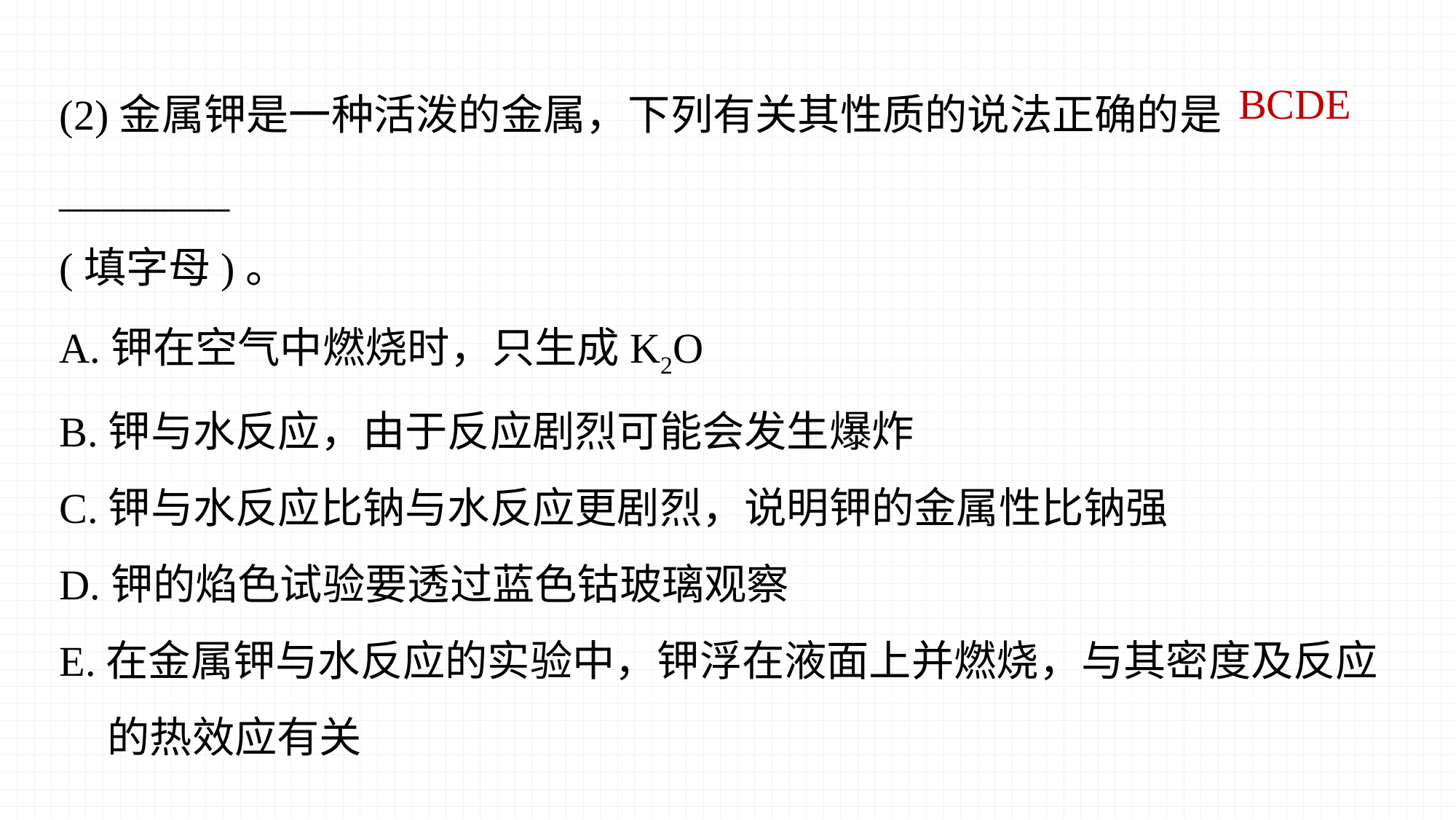

(2)金属钾是一种活泼的金属，下列有关其性质的说法正确的是________
(填字母)。
A.钾在空气中燃烧时，只生成K2O
B.钾与水反应，由于反应剧烈可能会发生爆炸
C.钾与水反应比钠与水反应更剧烈，说明钾的金属性比钠强
D.钾的焰色试验要透过蓝色钴玻璃观察
E.在金属钾与水反应的实验中，钾浮在液面上并燃烧，与其密度及反应
    的热效应有关
BCDE